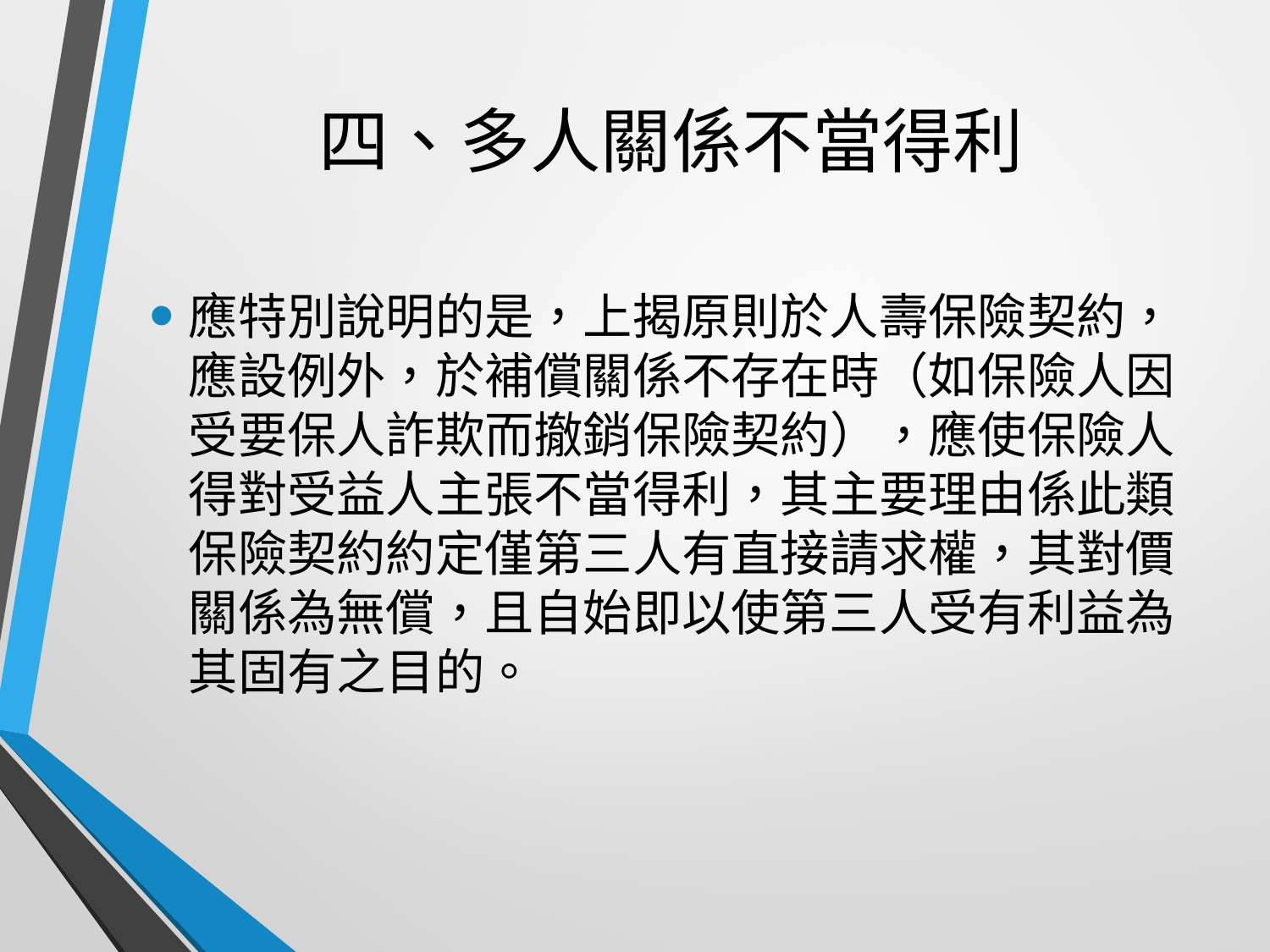

# 四、多人關係不當得利
應特別說明的是，上揭原則於人壽保險契約，應設例外，於補償關係不存在時（如保險人因受要保人詐欺而撤銷保險契約），應使保險人得對受益人主張不當得利，其主要理由係此類保險契約約定僅第三人有直接請求權，其對價關係為無償，且自始即以使第三人受有利益為其固有之目的。